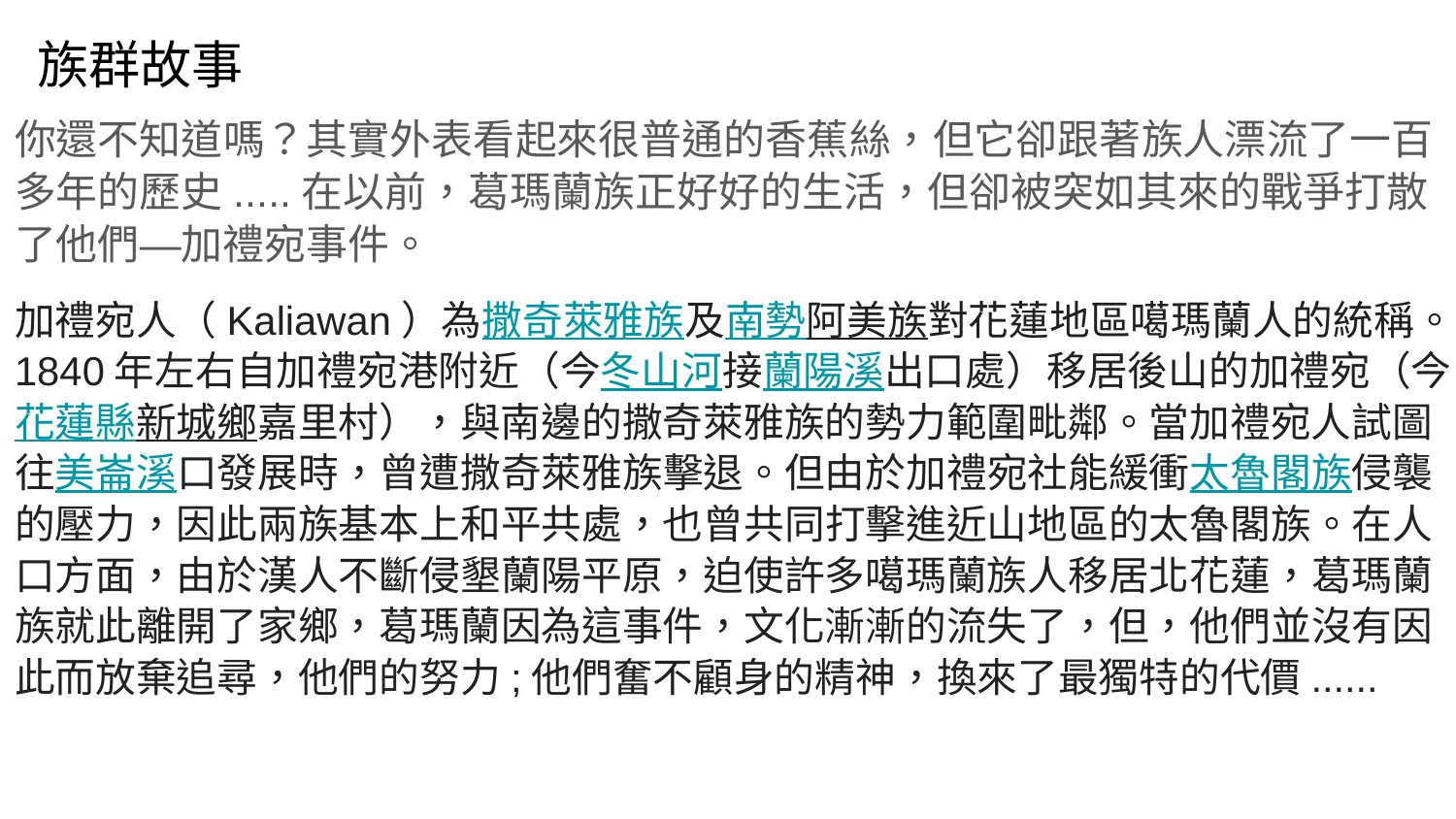

# 族群故事
你還不知道嗎？其實外表看起來很普通的香蕉絲，但它卻跟著族人漂流了一百多年的歷史.....在以前，葛瑪蘭族正好好的生活，但卻被突如其來的戰爭打散了他們—加禮宛事件。
加禮宛人（Kaliawan）為撒奇萊雅族及南勢阿美族對花蓮地區噶瑪蘭人的統稱。1840年左右自加禮宛港附近（今冬山河接蘭陽溪出口處）移居後山的加禮宛（今花蓮縣新城鄉嘉里村），與南邊的撒奇萊雅族的勢力範圍毗鄰。當加禮宛人試圖往美崙溪口發展時，曾遭撒奇萊雅族擊退。但由於加禮宛社能緩衝太魯閣族侵襲的壓力，因此兩族基本上和平共處，也曾共同打擊進近山地區的太魯閣族。在人口方面，由於漢人不斷侵墾蘭陽平原，迫使許多噶瑪蘭族人移居北花蓮，葛瑪蘭族就此離開了家鄉，葛瑪蘭因為這事件，文化漸漸的流失了，但，他們並沒有因此而放棄追尋，他們的努力;他們奮不顧身的精神，換來了最獨特的代價......